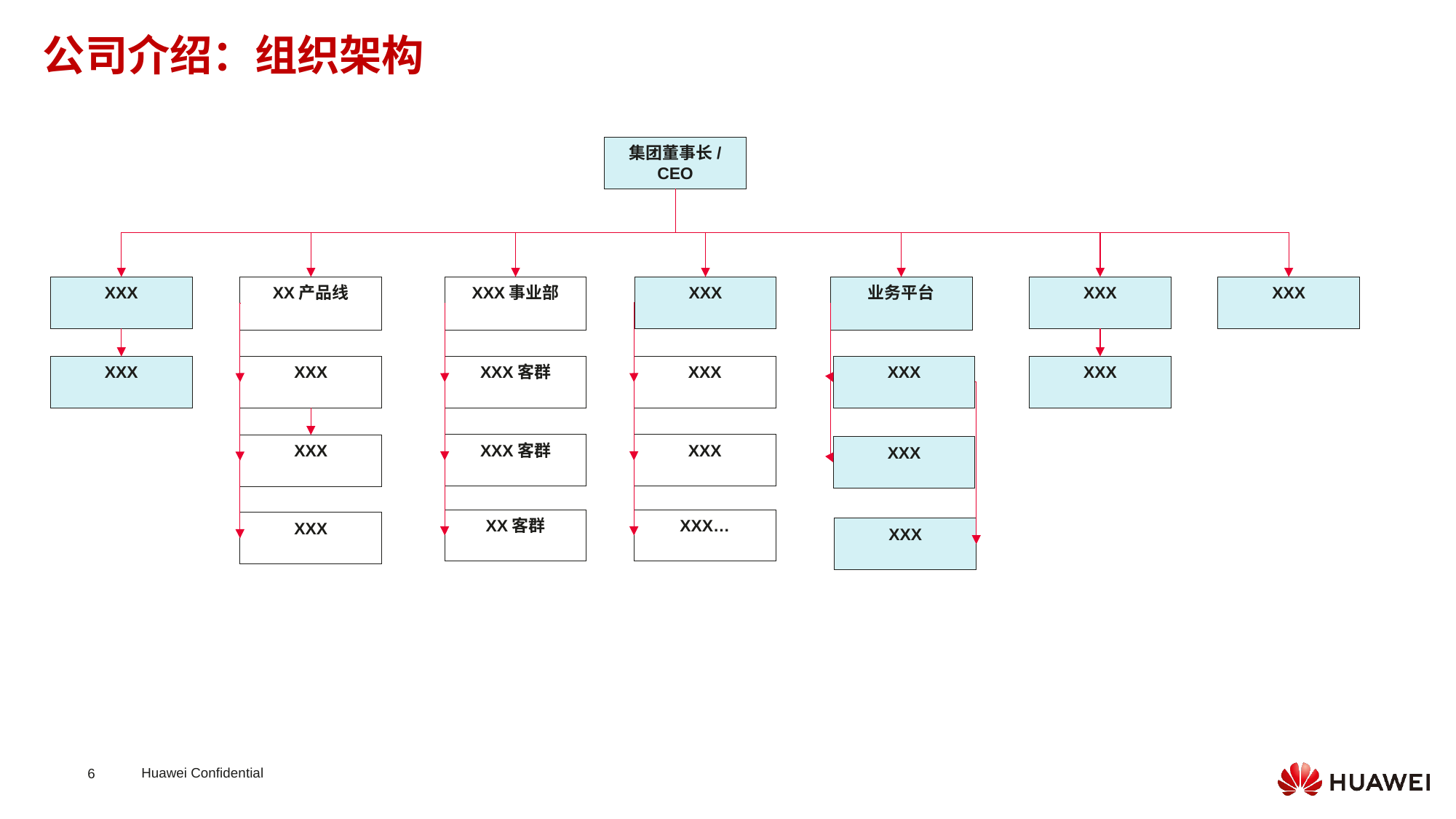

公司介绍：组织架构

集团董事长/CEO
XXX
XX产品线

XXX事业部
XXX
业务平台
XXX
XXX
XXX
XXX
XXX客群
XXX
XXX
XXX
XXX客群
XXX
XXX
XXX
XX客群
XXX…
XXX
XXX